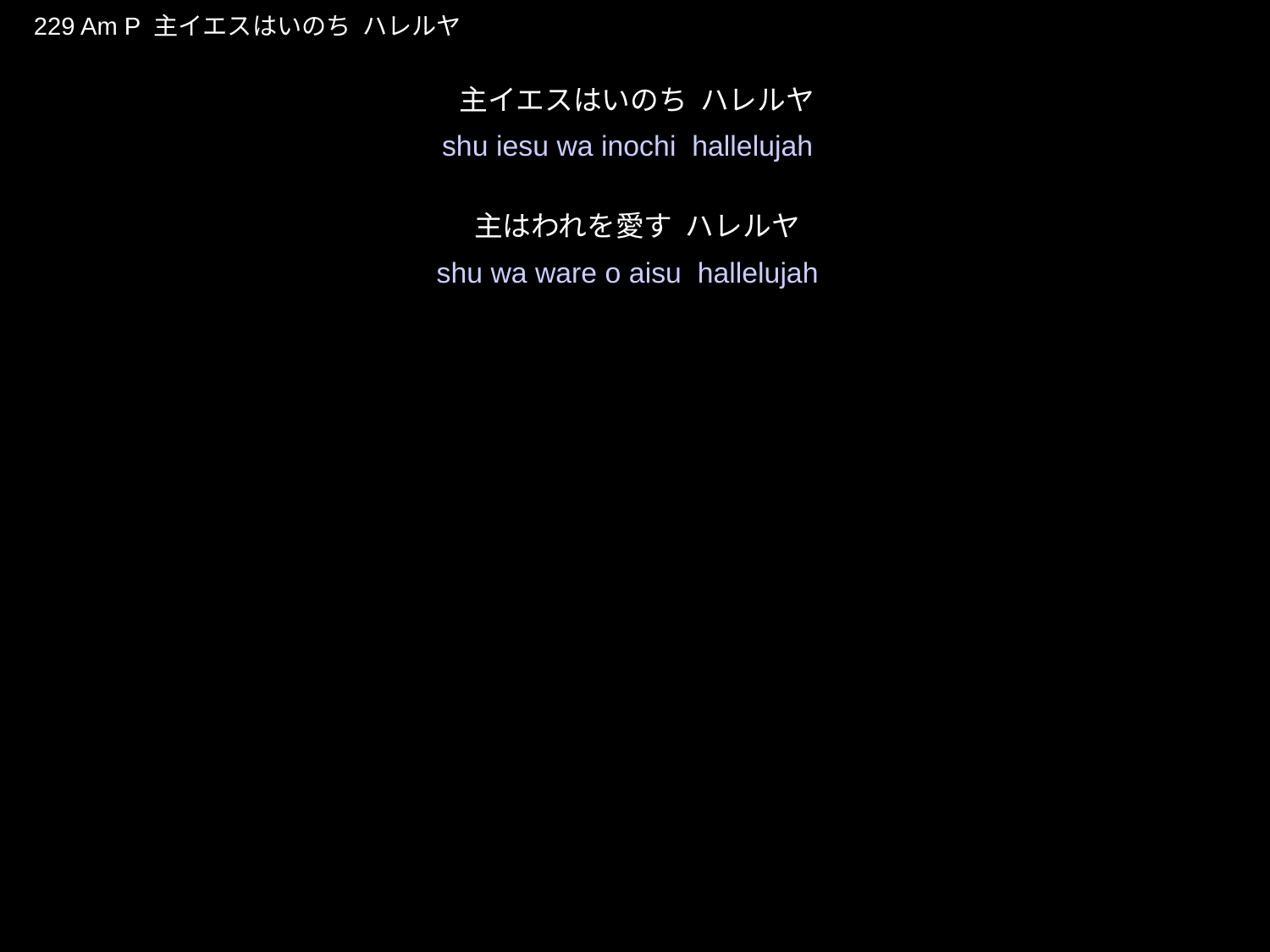

しゅいえすはいのちはれるや
★P
229 Am P 主イエスはいのち  ハレルヤ
主イエスはいのち  ハレルヤ
主はわれを愛す  ハレルヤ
★２
shu iesu wa inochi  hallelujah
shu wa ware o aisu  hallelujah